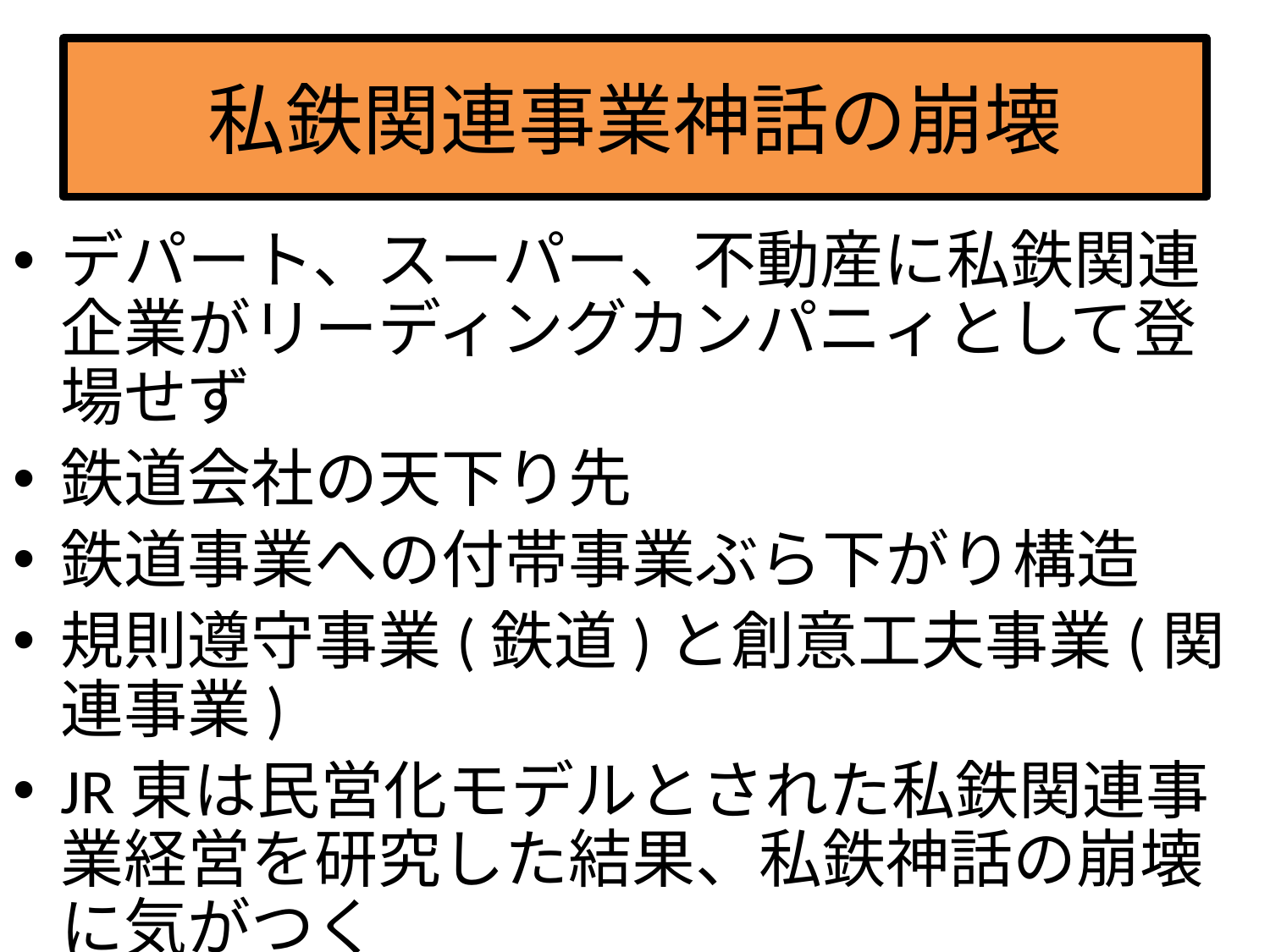

# 私鉄関連事業神話の崩壊
デパート、スーパー、不動産に私鉄関連企業がリーディングカンパニィとして登場せず
鉄道会社の天下り先
鉄道事業への付帯事業ぶら下がり構造
規則遵守事業(鉄道)と創意工夫事業(関連事業)
JR東は民営化モデルとされた私鉄関連事業経営を研究した結果、私鉄神話の崩壊に気がつく